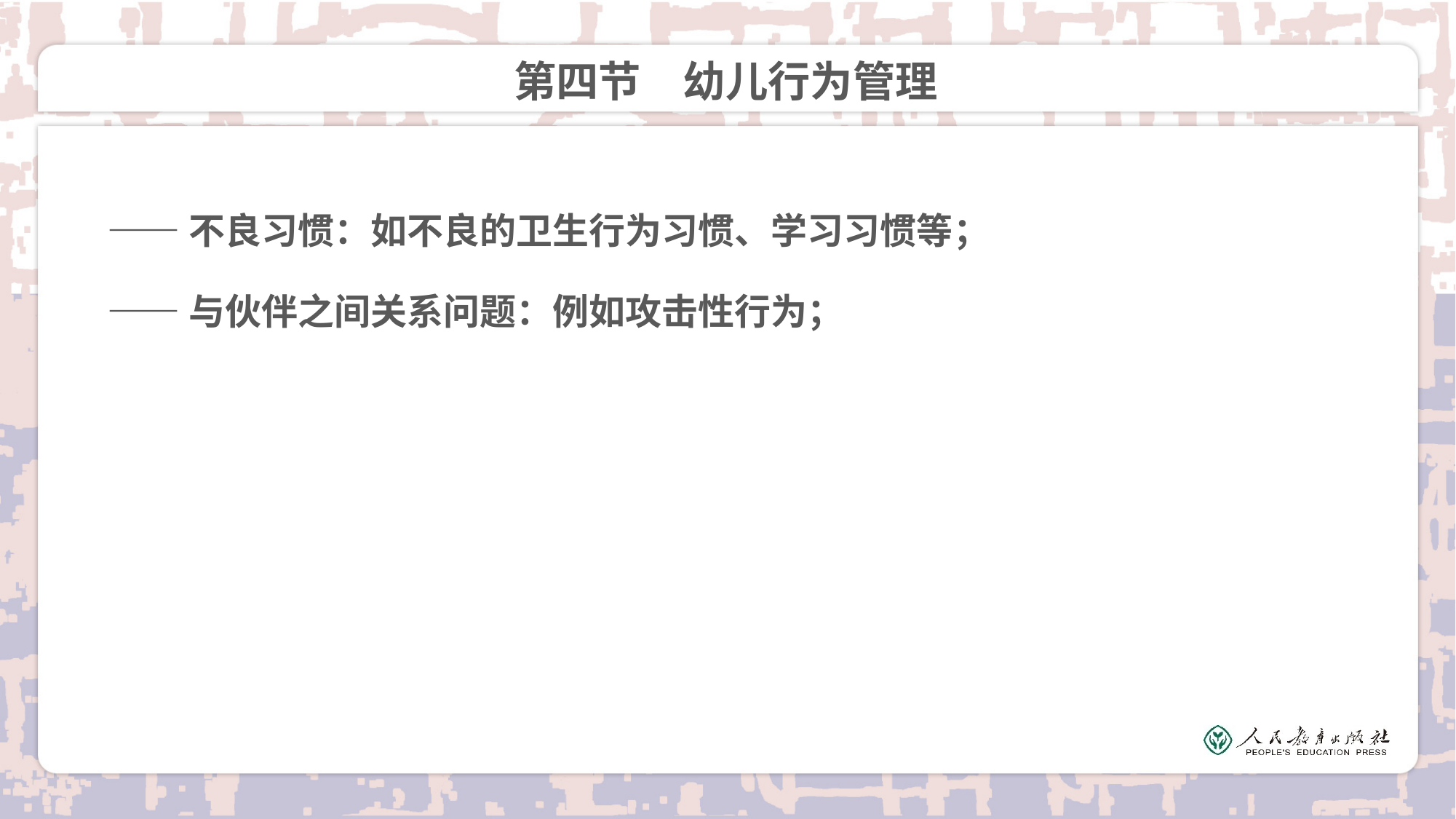

# 第四节　幼儿行为管理
——不良习惯：如不良的卫生行为习惯、学习习惯等；
——与伙伴之间关系问题：例如攻击性行为；